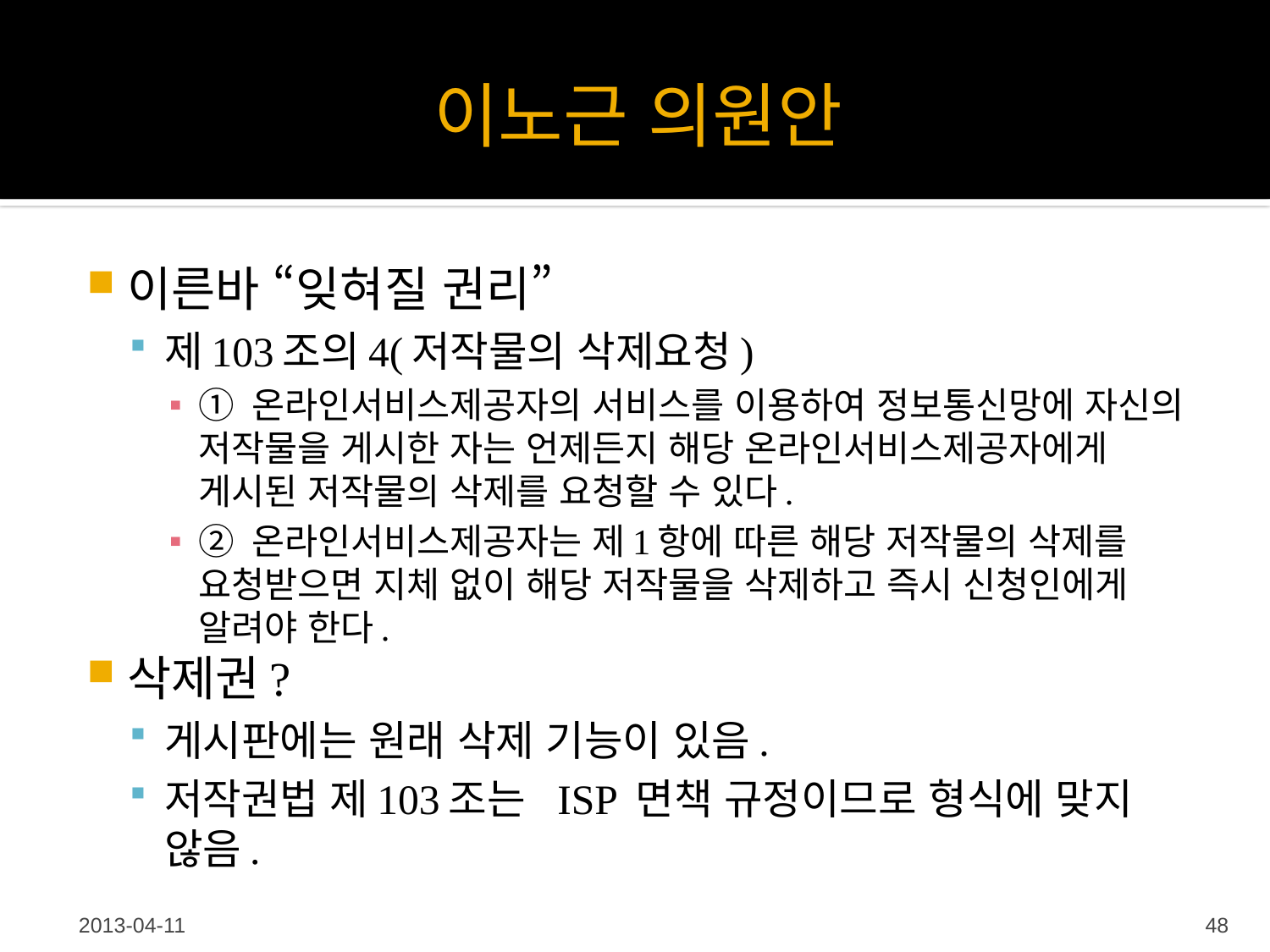

# 이노근 의원안
이른바 “잊혀질 권리”
제103조의4(저작물의 삭제요청)
① 온라인서비스제공자의 서비스를 이용하여 정보통신망에 자신의 저작물을 게시한 자는 언제든지 해당 온라인서비스제공자에게 게시된 저작물의 삭제를 요청할 수 있다.
② 온라인서비스제공자는 제1항에 따른 해당 저작물의 삭제를 요청받으면 지체 없이 해당 저작물을 삭제하고 즉시 신청인에게 알려야 한다.
삭제권?
게시판에는 원래 삭제 기능이 있음.
저작권법 제103조는  ISP 면책 규정이므로 형식에 맞지 않음.
2013-04-11
48